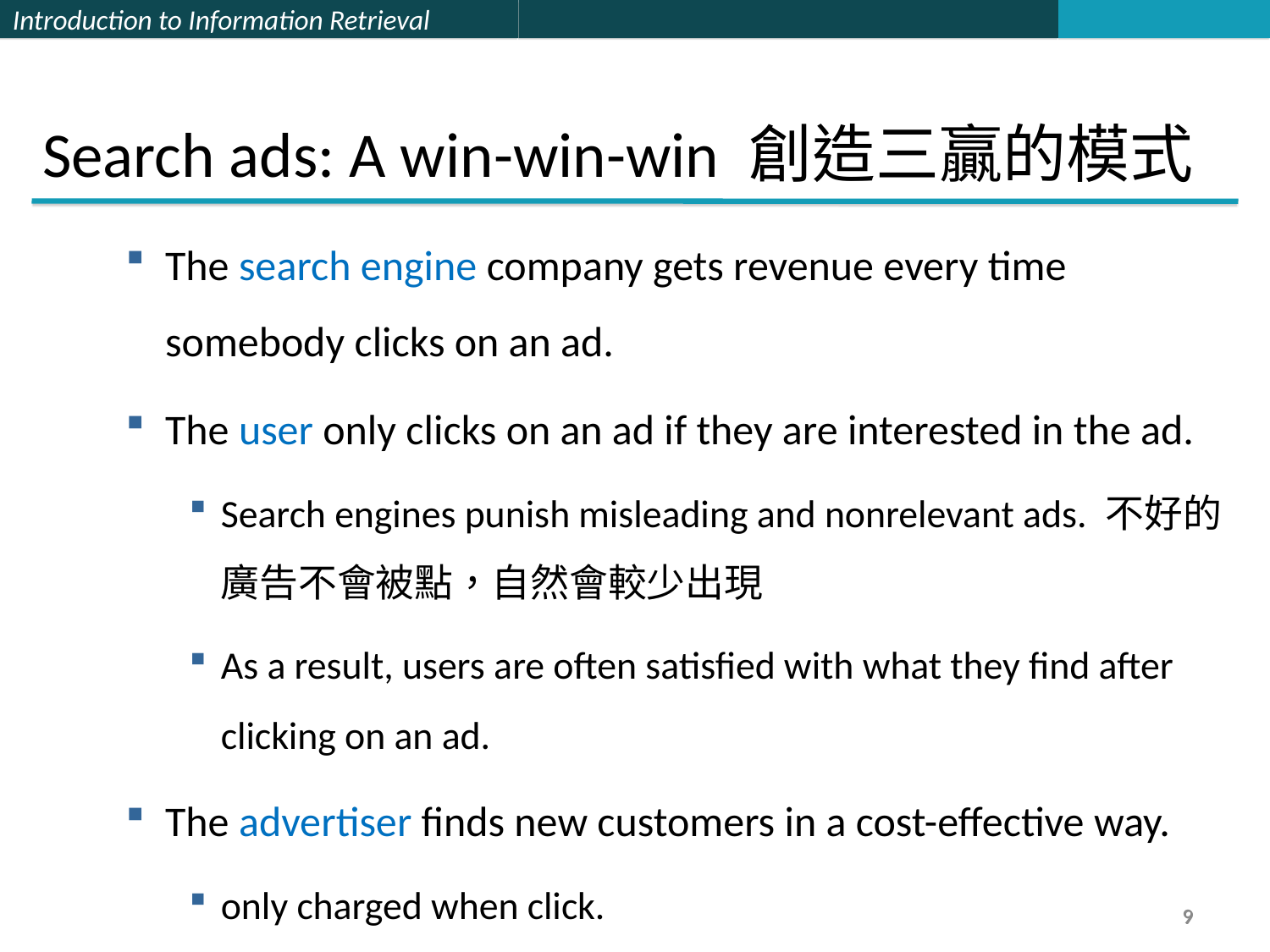

Search ads: A win-win-win 創造三贏的模式
The search engine company gets revenue every time somebody clicks on an ad.
The user only clicks on an ad if they are interested in the ad.
Search engines punish misleading and nonrelevant ads. 不好的廣告不會被點，自然會較少出現
As a result, users are often satisfied with what they find after clicking on an ad.
The advertiser finds new customers in a cost-effective way.
only charged when click.
9
9